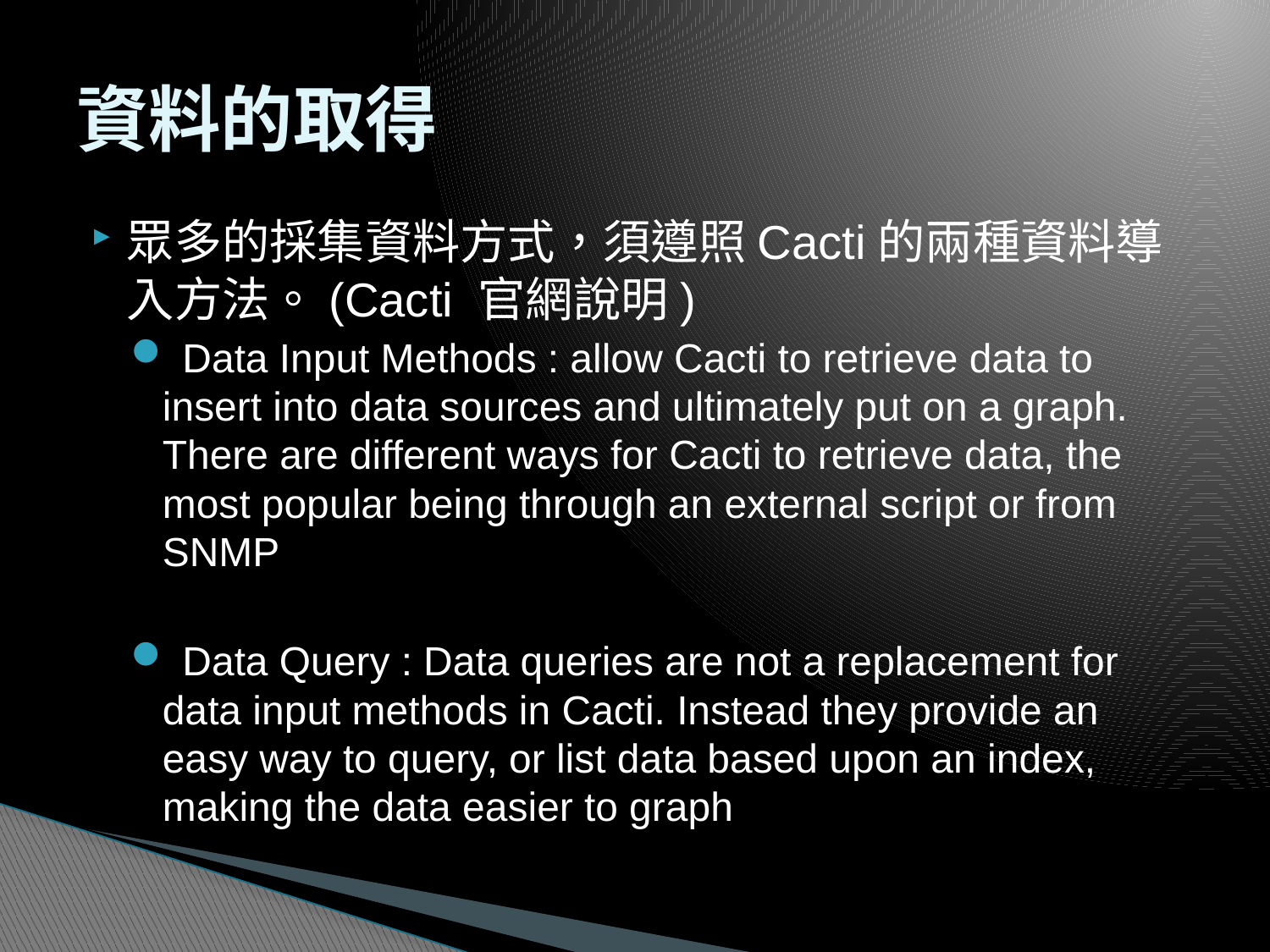

資料的取得
眾多的採集資料方式，須遵照Cacti的兩種資料導入方法。(Cacti 官網說明)
 Data Input Methods : allow Cacti to retrieve data to insert into data sources and ultimately put on a graph. There are different ways for Cacti to retrieve data, the most popular being through an external script or from SNMP

 Data Query : Data queries are not a replacement for data input methods in Cacti. Instead they provide an easy way to query, or list data based upon an index, making the data easier to graph